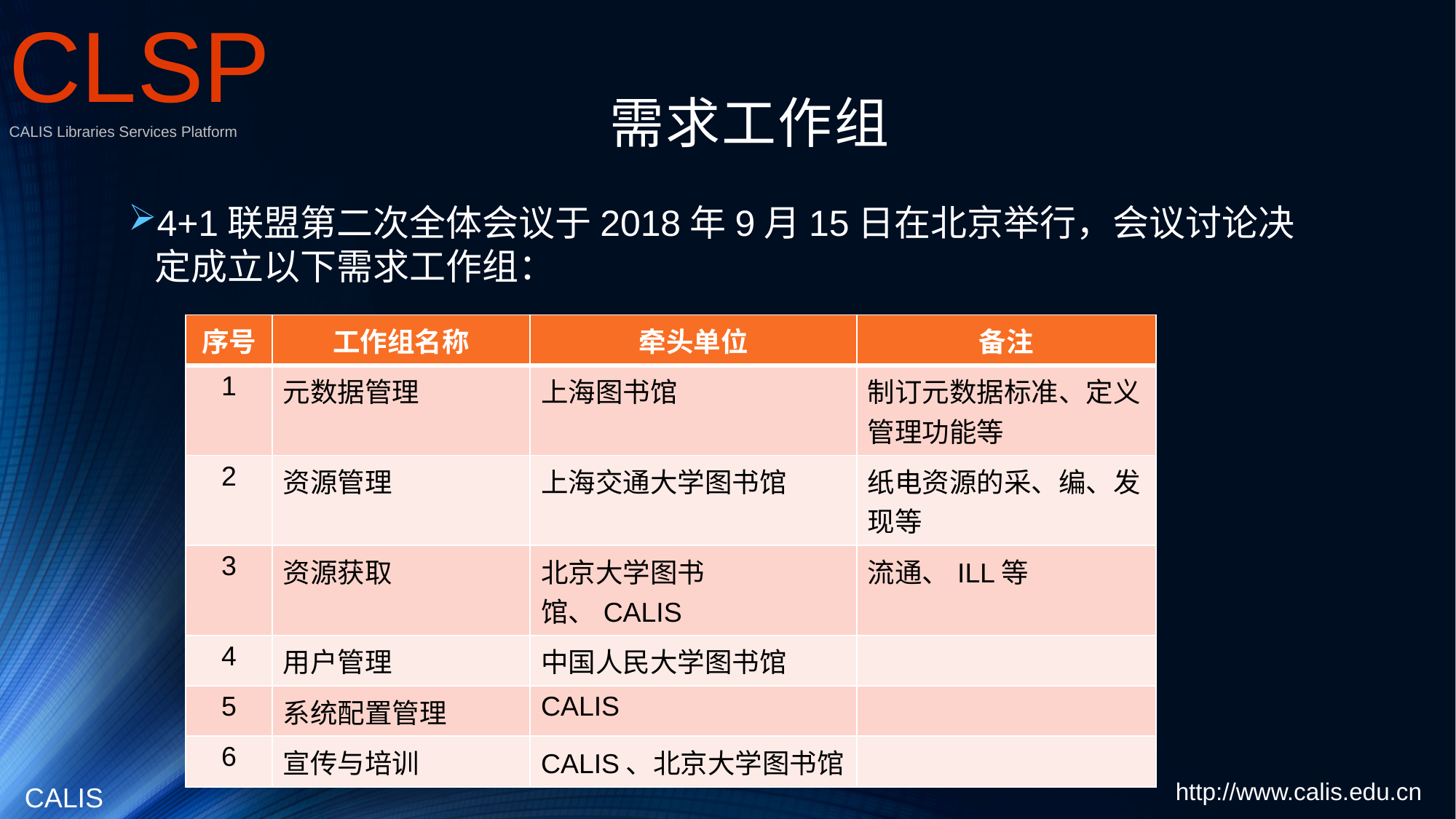

CLSP
CALIS Libraries Services Platform
# 需求工作组
4+1联盟第二次全体会议于2018年9月15日在北京举行，会议讨论决定成立以下需求工作组：

| 序号 | 工作组名称 | 牵头单位 | 备注 |
| --- | --- | --- | --- |
| 1 | 元数据管理 | 上海图书馆 | 制订元数据标准、定义管理功能等 |
| 2 | 资源管理 | 上海交通大学图书馆 | 纸电资源的采、编、发现等 |
| 3 | 资源获取 | 北京大学图书馆、CALIS | 流通、ILL等 |
| 4 | 用户管理 | 中国人民大学图书馆 |  |
| 5 | 系统配置管理 | CALIS |  |
| 6 | 宣传与培训 | CALIS、北京大学图书馆 |  |
http://www.calis.edu.cn
CALIS